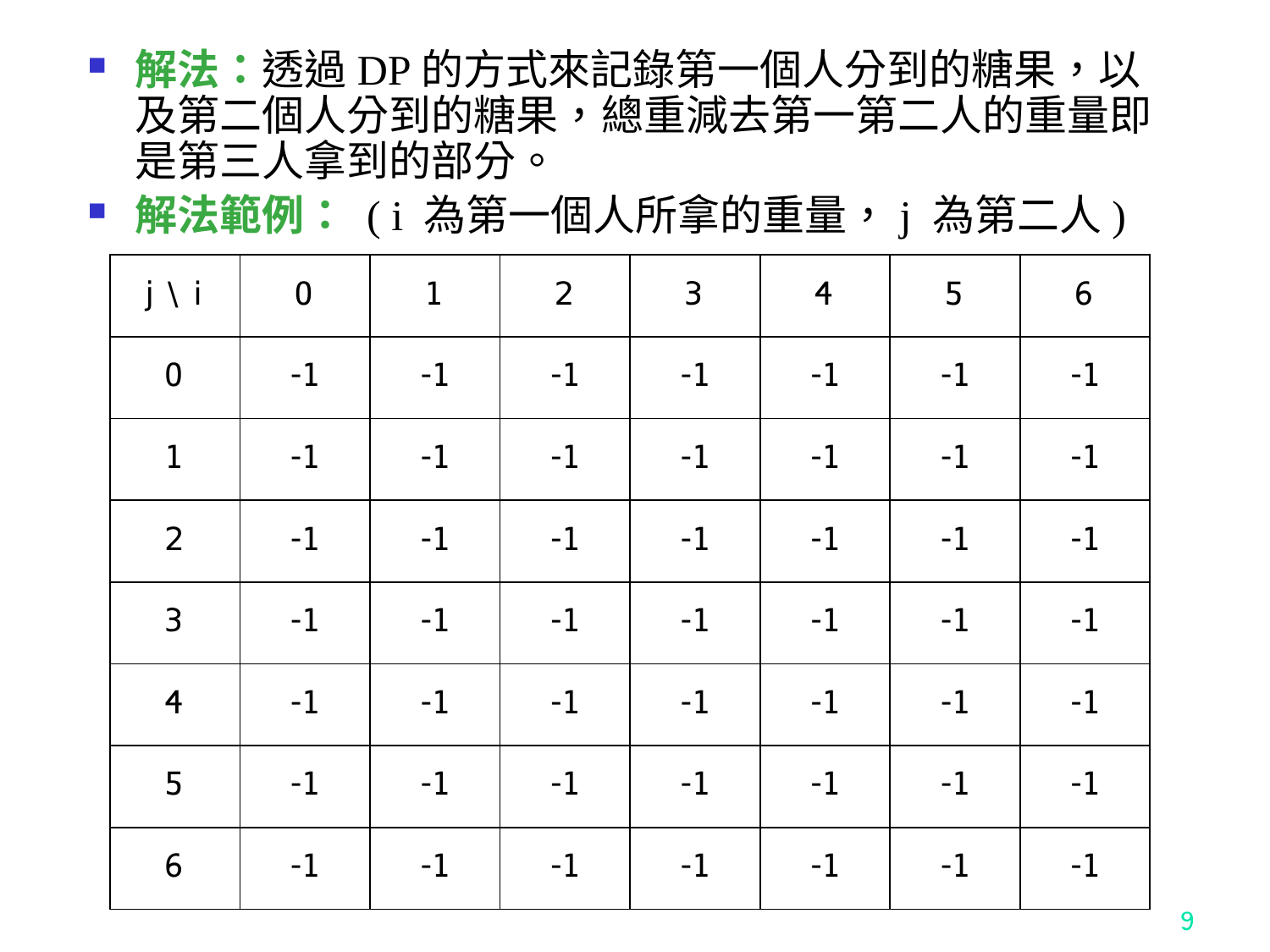

解法：透過DP的方式來記錄第一個人分到的糖果，以及第二個人分到的糖果，總重減去第一第二人的重量即是第三人拿到的部分。
解法範例： ( i 為第一個人所拿的重量，j 為第二人)

| j \ i | 0 | 1 | 2 | 3 | 4 | 5 | 6 |
| --- | --- | --- | --- | --- | --- | --- | --- |
| 0 | -1 | -1 | -1 | -1 | -1 | -1 | -1 |
| 1 | -1 | -1 | -1 | -1 | -1 | -1 | -1 |
| 2 | -1 | -1 | -1 | -1 | -1 | -1 | -1 |
| 3 | -1 | -1 | -1 | -1 | -1 | -1 | -1 |
| 4 | -1 | -1 | -1 | -1 | -1 | -1 | -1 |
| 5 | -1 | -1 | -1 | -1 | -1 | -1 | -1 |
| 6 | -1 | -1 | -1 | -1 | -1 | -1 | -1 |
9